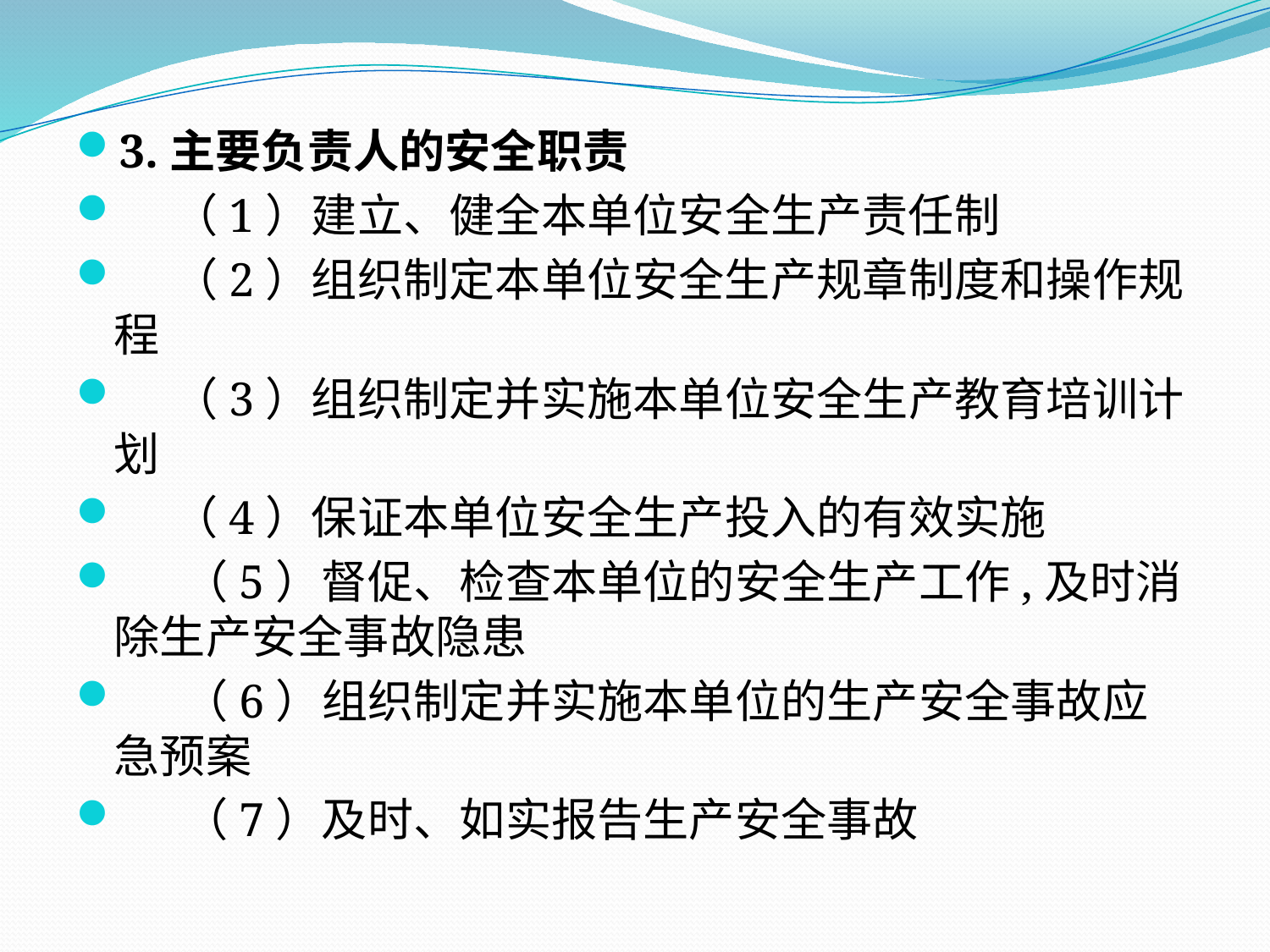

3.主要负责人的安全职责
    （1）建立、健全本单位安全生产责任制
    （2）组织制定本单位安全生产规章制度和操作规程
    （3）组织制定并实施本单位安全生产教育培训计划
    （4）保证本单位安全生产投入的有效实施
     （5）督促、检查本单位的安全生产工作,及时消除生产安全事故隐患
     （6）组织制定并实施本单位的生产安全事故应急预案
     （7）及时、如实报告生产安全事故